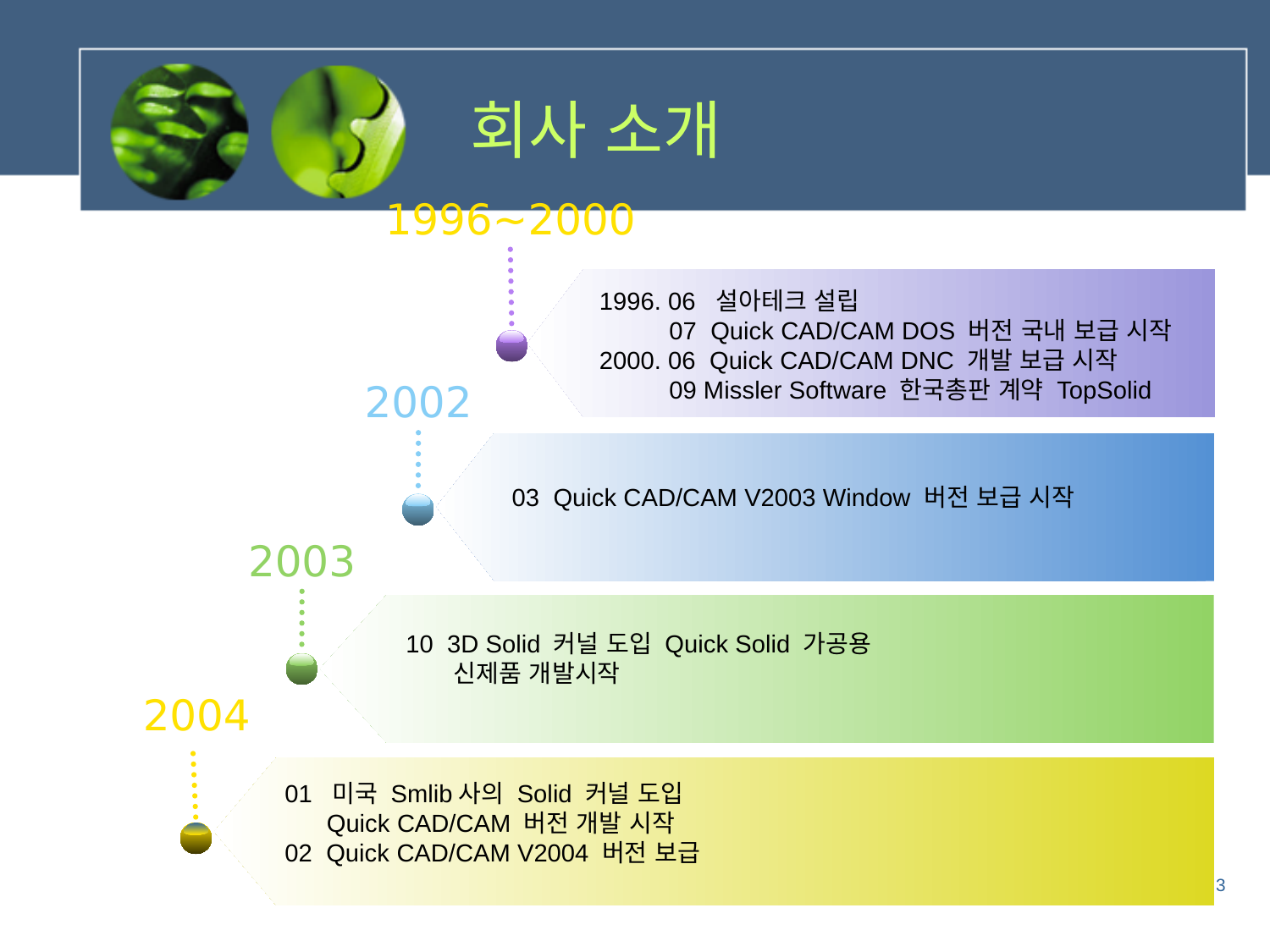

회사 소개
1996~2000

1996. 06  설아테크 설립
          07  Quick CAD/CAM DOS 버전 국내 보급 시작
2000. 06  Quick CAD/CAM DNC 개발 보급 시작
          09 Missler Software 한국총판 계약 TopSolid

2002

03  Quick CAD/CAM V2003 Window 버전 보급 시작

2003

10  3D Solid 커널 도입 Quick Solid 가공용
      신제품 개발시작

2004

01  미국 Smlib사의 Solid 커널 도입
      Quick CAD/CAM 버전 개발 시작
02  Quick CAD/CAM V2004 버전 보급

3